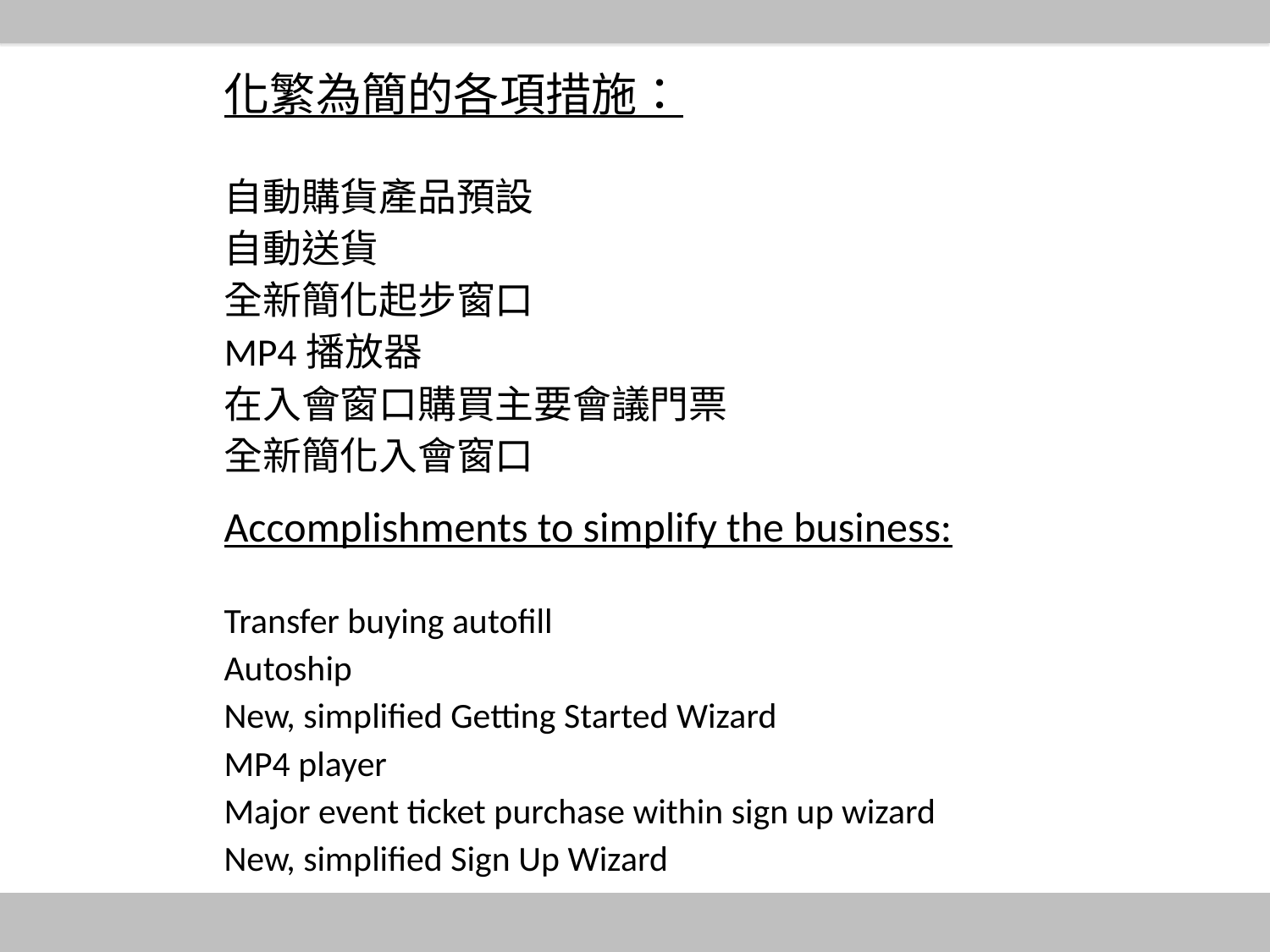

化繁為簡的各項措施：

自動購貨產品預設
自動送貨
全新簡化起步窗口
MP4播放器
在入會窗口購買主要會議門票
全新簡化入會窗口
Accomplishments to simplify the business:

Transfer buying autofill
Autoship
New, simplified Getting Started Wizard
MP4 player
Major event ticket purchase within sign up wizard
New, simplified Sign Up Wizard